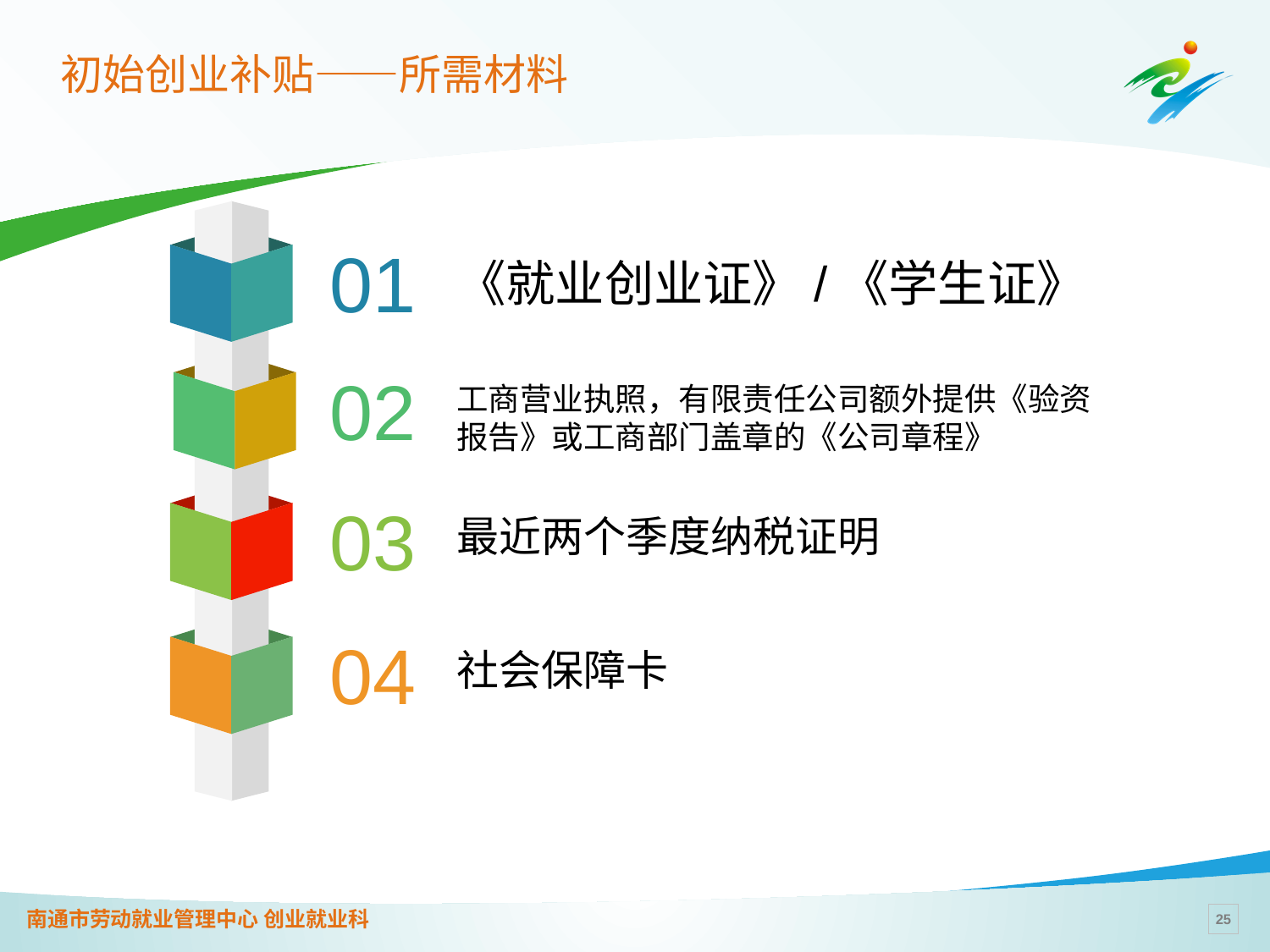

# 初始创业补贴——所需材料

《就业创业证》/《学生证》
01

工商营业执照，有限责任公司额外提供《验资报告》或工商部门盖章的《公司章程》
02

最近两个季度纳税证明
03

社会保障卡
04